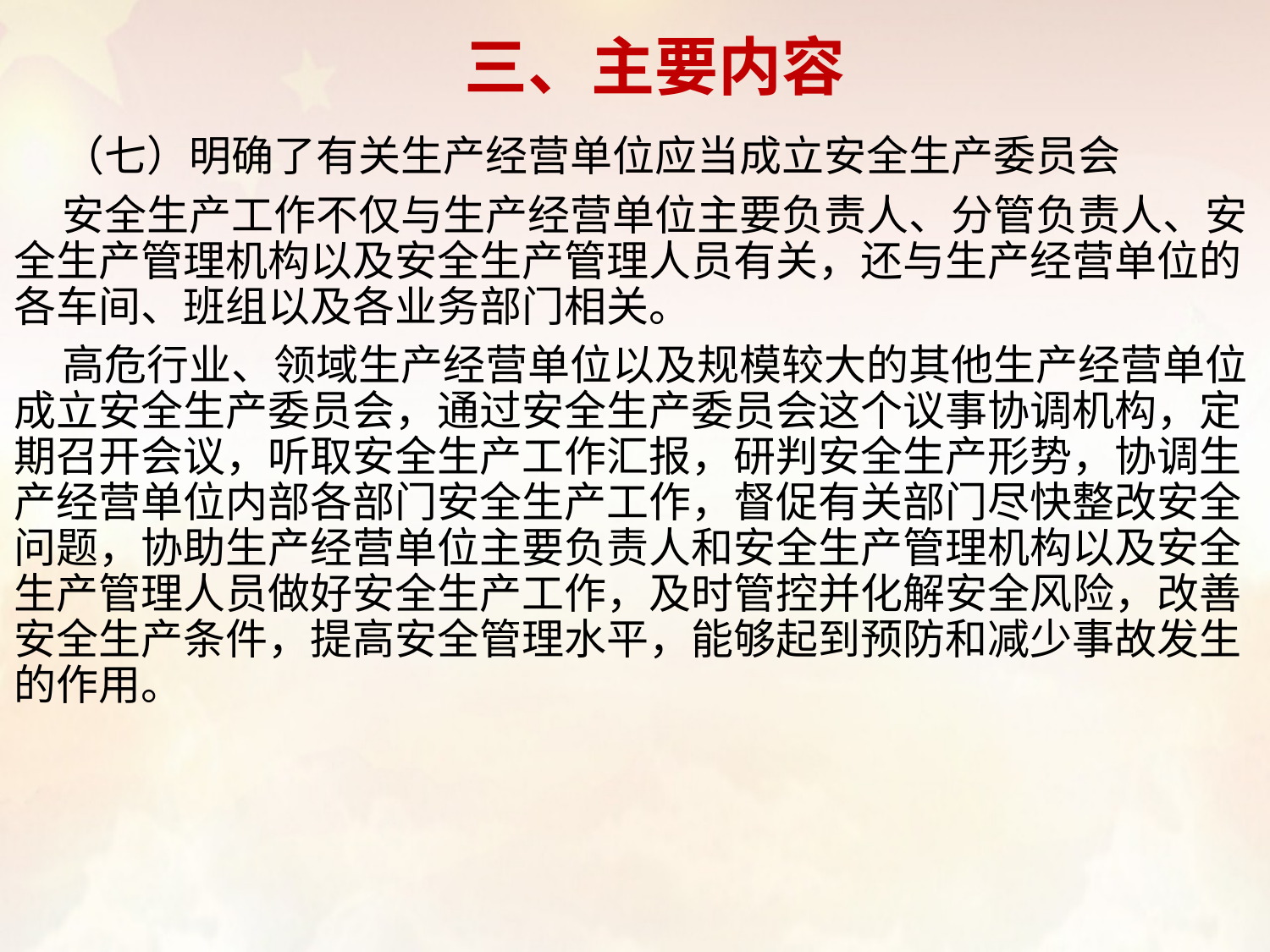

# 三、主要内容
    （七）明确了有关生产经营单位应当成立安全生产委员会
    安全生产工作不仅与生产经营单位主要负责人、分管负责人、安全生产管理机构以及安全生产管理人员有关，还与生产经营单位的各车间、班组以及各业务部门相关。
    高危行业、领域生产经营单位以及规模较大的其他生产经营单位成立安全生产委员会，通过安全生产委员会这个议事协调机构，定期召开会议，听取安全生产工作汇报，研判安全生产形势，协调生产经营单位内部各部门安全生产工作，督促有关部门尽快整改安全问题，协助生产经营单位主要负责人和安全生产管理机构以及安全生产管理人员做好安全生产工作，及时管控并化解安全风险，改善安全生产条件，提高安全管理水平，能够起到预防和减少事故发生的作用。